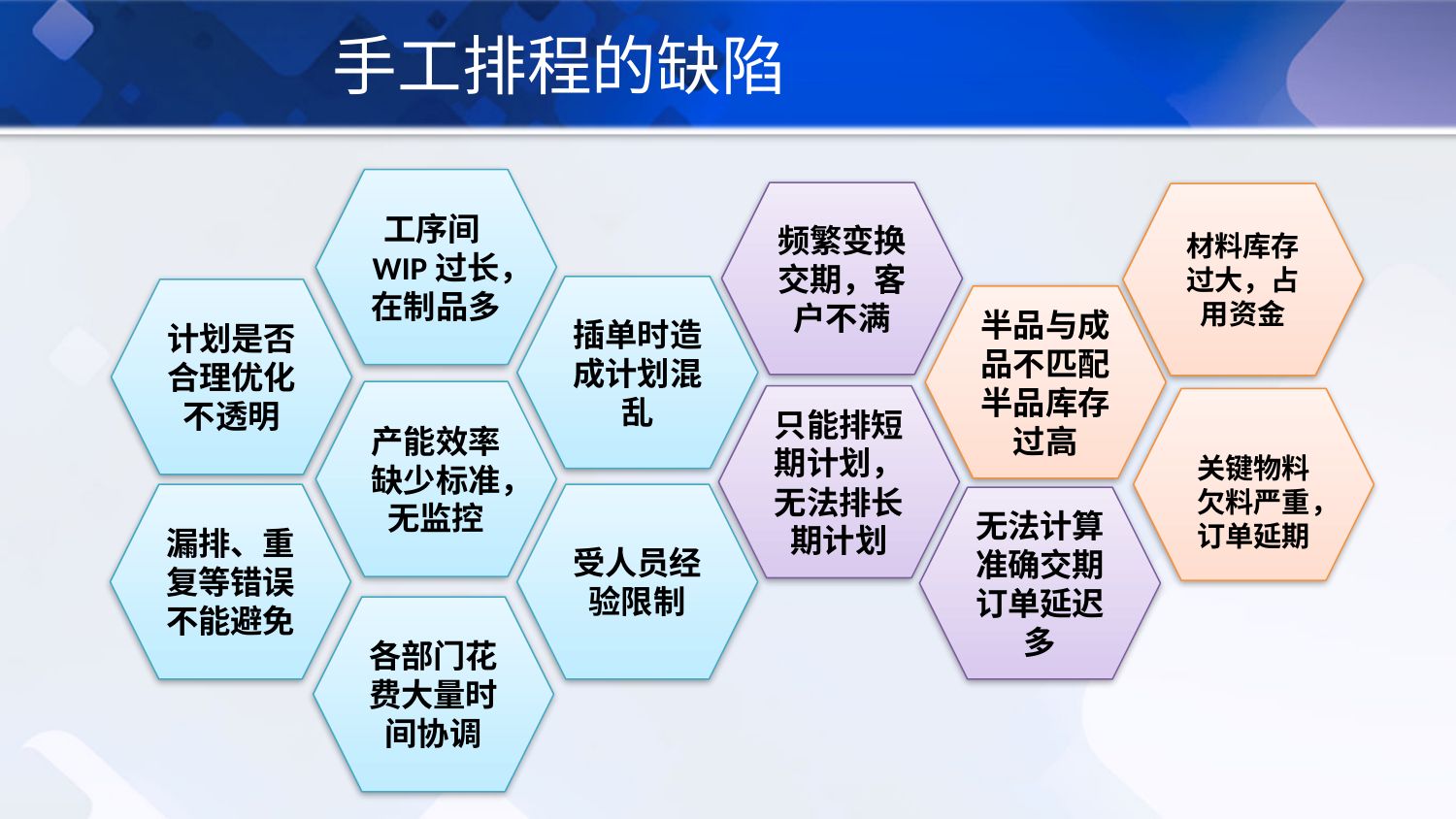

手工排程的缺陷
工序间WIP过长，在制品多
频繁变换交期，客户不满
材料库存过大，占用资金
插单时造成计划混乱
计划是否合理优化不透明
半品与成品不匹配
半品库存过高
产能效率缺少标准，无监控
只能排短期计划，无法排长期计划

关键物料欠料严重，订单延期
漏排、重复等错误不能避免
受人员经验限制
无法计算准确交期
订单延迟多
各部门花费大量时间协调